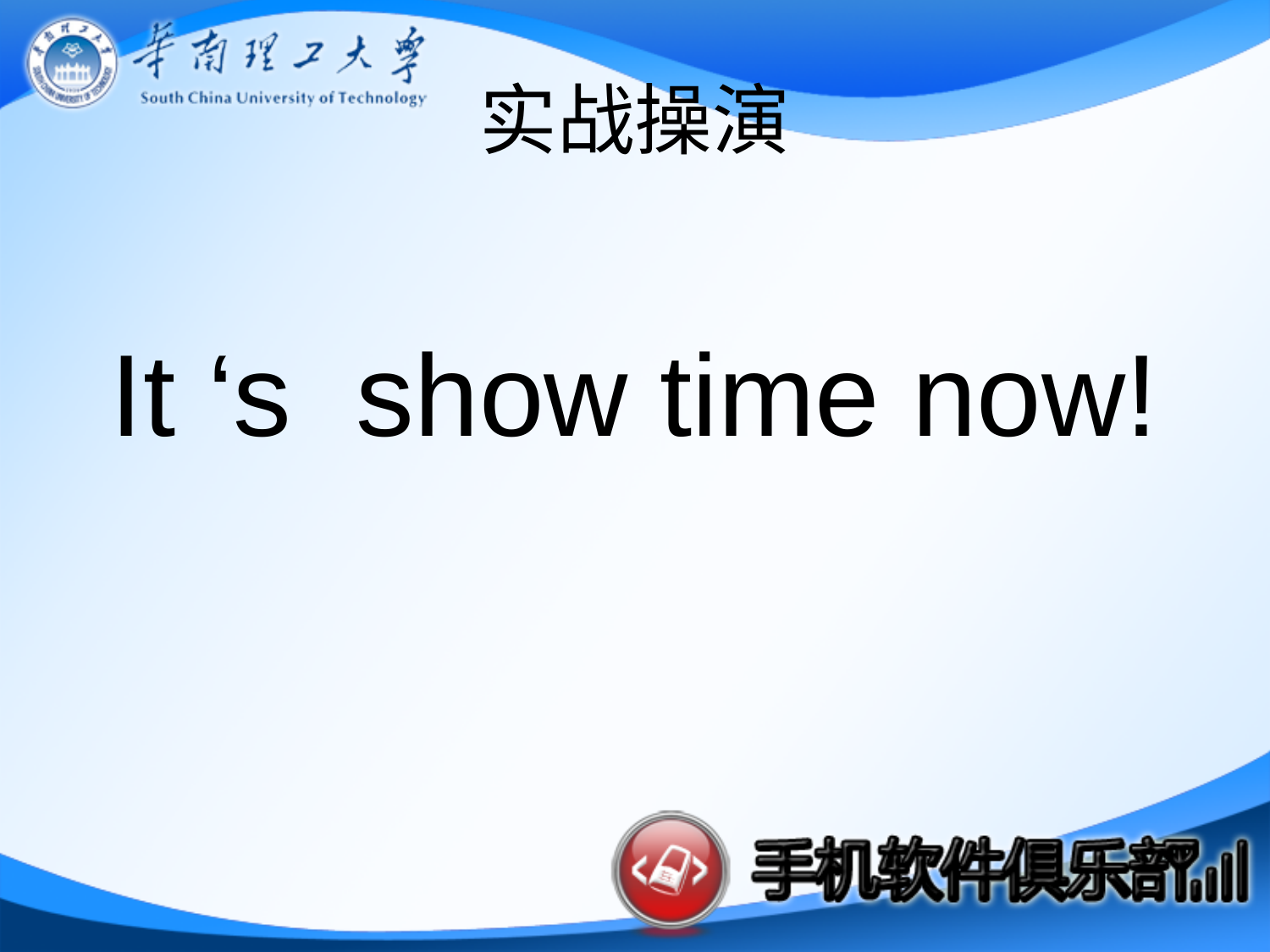

# 实战操演

It ‘s  show time now!